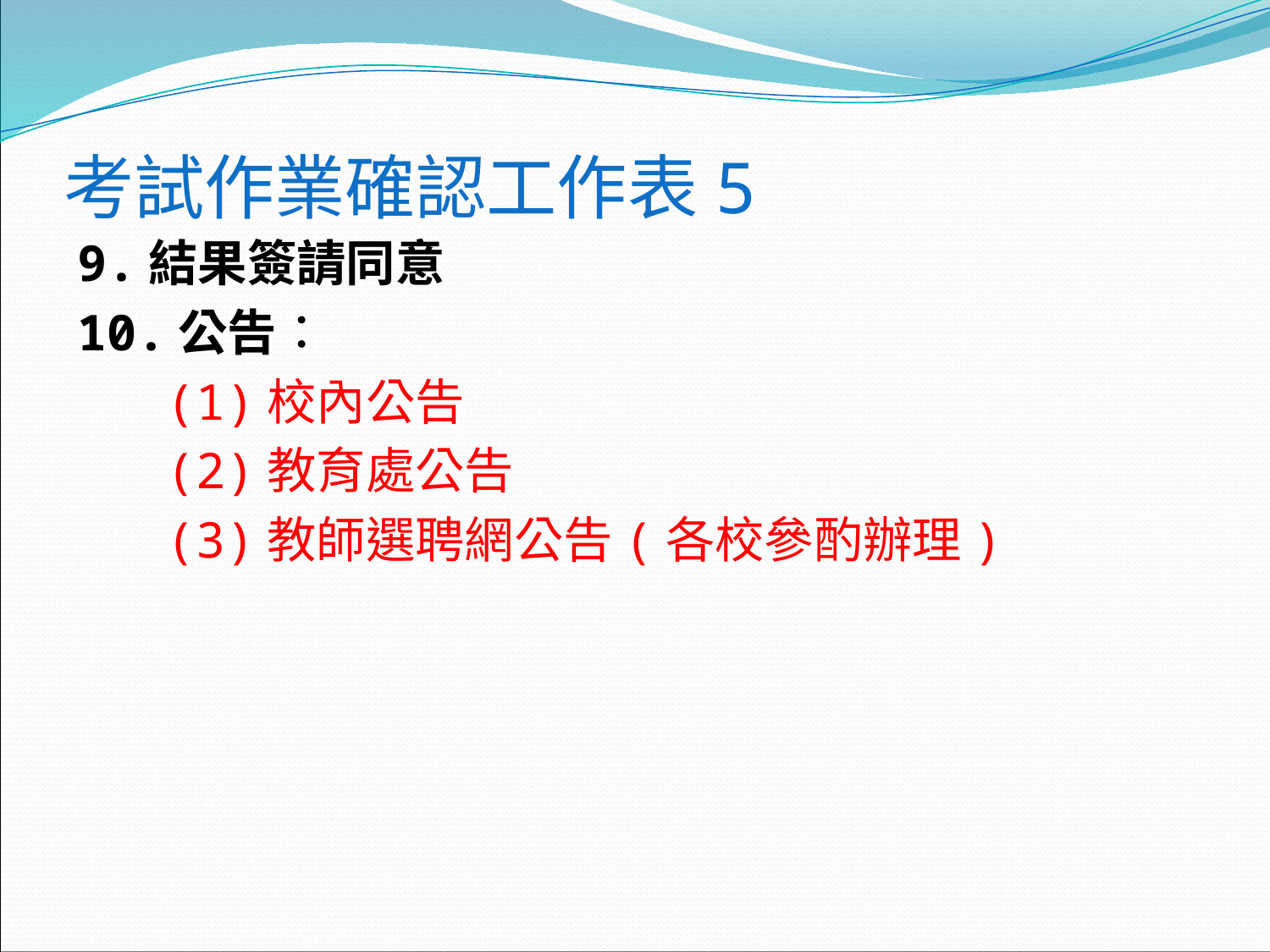

# 考試作業確認工作表5
9.結果簽請同意
10.公告：
   (1)校內公告
   (2)教育處公告
   (3)教師選聘網公告(各校參酌辦理)